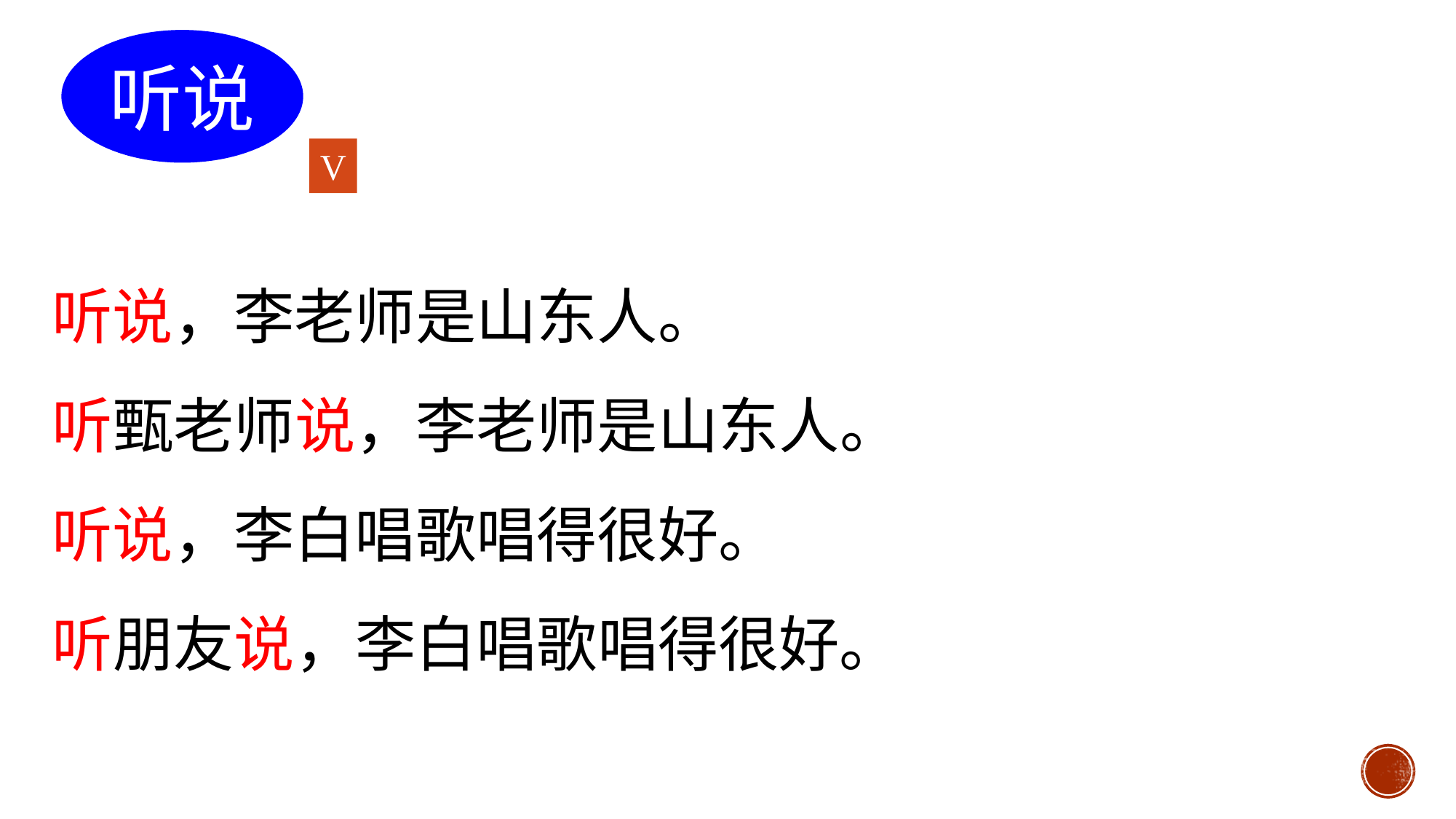

听说
V
听说，李老师是山东人。
听甄老师说，李老师是山东人。
听说，李白唱歌唱得很好。
听朋友说，李白唱歌唱得很好。